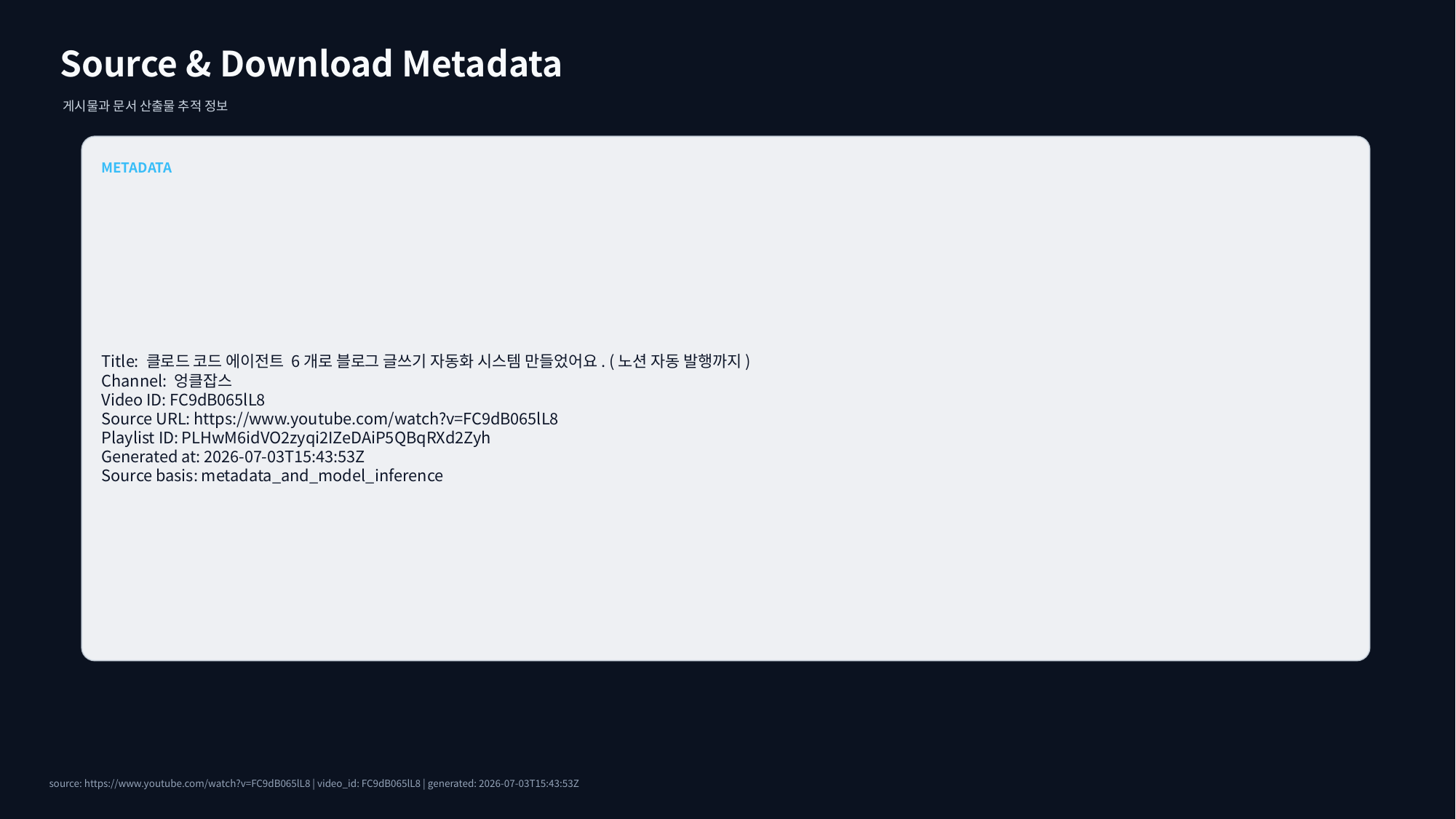

Source & Download Metadata
게시물과 문서 산출물 추적 정보

METADATA
Title: 클로드 코드 에이전트 6개로 블로그 글쓰기 자동화 시스템 만들었어요. (노션 자동 발행까지)
Channel: 엉클잡스
Video ID: FC9dB065lL8
Source URL: https://www.youtube.com/watch?v=FC9dB065lL8
Playlist ID: PLHwM6idVO2zyqi2IZeDAiP5QBqRXd2Zyh
Generated at: 2026-07-03T15:43:53Z
Source basis: metadata_and_model_inference
source: https://www.youtube.com/watch?v=FC9dB065lL8 | video_id: FC9dB065lL8 | generated: 2026-07-03T15:43:53Z